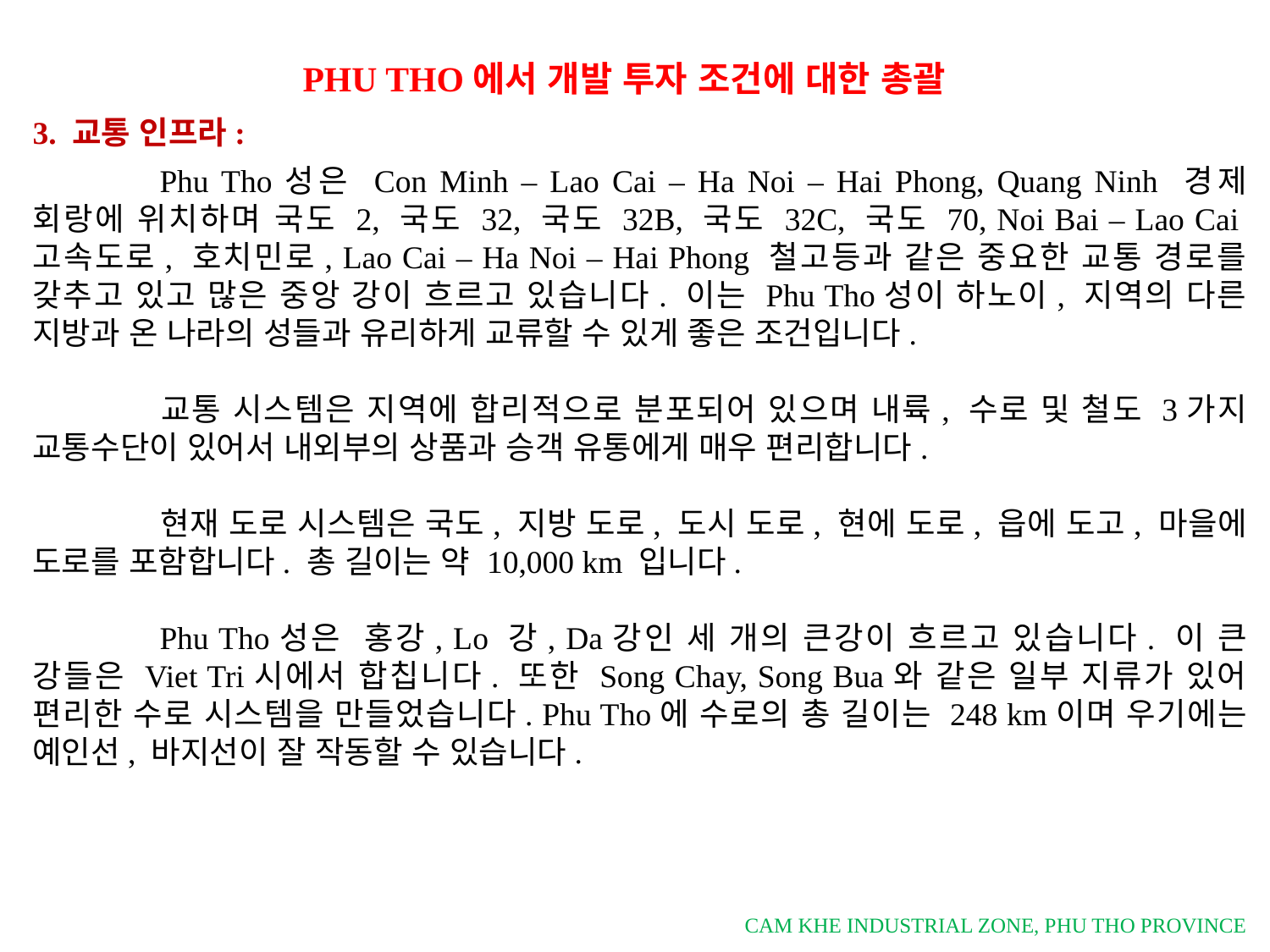

PHU THO에서 개발 투자 조건에 대한 총괄
3. 교통 인프라:

	Phu Tho성은 Con Minh – Lao Cai – Ha Noi – Hai Phong, Quang Ninh 경제 회랑에 위치하며 국도 2, 국도 32, 국도 32B, 국도 32C, 국도 70, Noi Bai – Lao Cai고속도로, 호치민로, Lao Cai – Ha Noi – Hai Phong 철고등과 같은 중요한 교통 경로를 갖추고 있고 많은 중앙 강이 흐르고 있습니다. 이는 Phu Tho성이 하노이, 지역의 다른 지방과 온 나라의 성들과 유리하게 교류할 수 있게 좋은 조건입니다.

	교통 시스템은 지역에 합리적으로 분포되어 있으며 내륙, 수로 및 철도 3가지 교통수단이 있어서 내외부의 상품과 승객 유통에게 매우 편리합니다.

	현재 도로 시스템은 국도, 지방 도로, 도시 도로, 현에 도로, 읍에 도고, 마을에 도로를 포함합니다. 총 길이는 약 10,000 km 입니다.

	Phu Tho성은  홍강, Lo 강, Da강인 세 개의 큰강이 흐르고 있습니다. 이 큰 강들은 Viet Tri시에서 합칩니다. 또한 Song Chay, Song Bua와 같은 일부 지류가 있어 편리한 수로 시스템을 만들었습니다. Phu Tho에 수로의 총 길이는 248 km이며 우기에는 예인선, 바지선이 잘 작동할 수 있습니다.
CAM KHE INDUSTRIAL ZONE, PHU THO PROVINCE